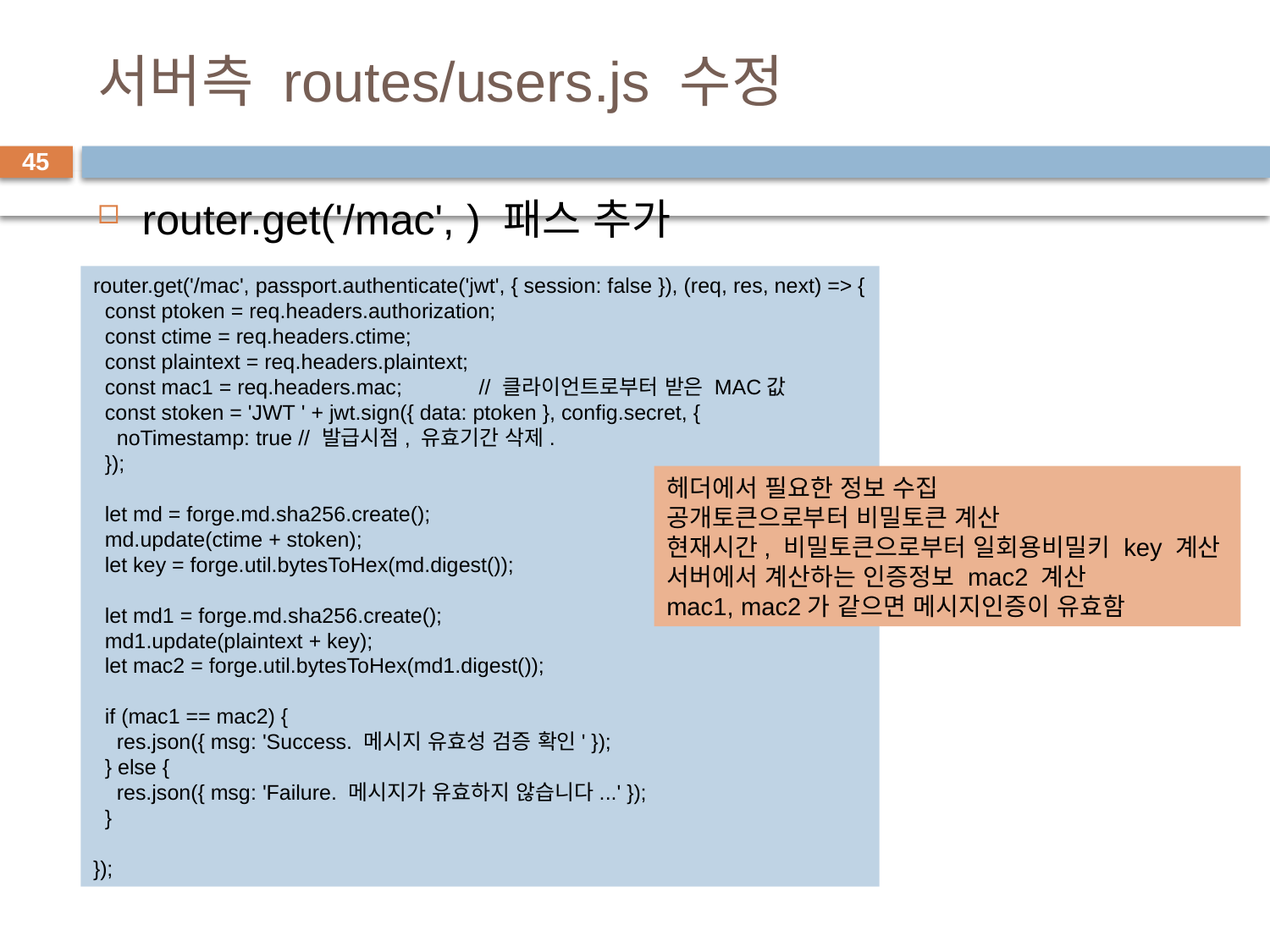

# 서버측 routes/users.js 수정
45
router.get('/mac', ) 패스 추가

router.get('/mac', passport.authenticate('jwt', { session: false }), (req, res, next) => {
  const ptoken = req.headers.authorization;
  const ctime = req.headers.ctime;
  const plaintext = req.headers.plaintext;
  const mac1 = req.headers.mac;             // 클라이언트로부터 받은 MAC값
  const stoken = 'JWT ' + jwt.sign({ data: ptoken }, config.secret, {
    noTimestamp: true // 발급시점, 유효기간 삭제.
  });
  let md = forge.md.sha256.create();
  md.update(ctime + stoken);
  let key = forge.util.bytesToHex(md.digest());
  let md1 = forge.md.sha256.create();
  md1.update(plaintext + key);
  let mac2 = forge.util.bytesToHex(md1.digest());
  if (mac1 == mac2) {
    res.json({ msg: 'Success. 메시지 유효성 검증 확인' });
  } else {
    res.json({ msg: 'Failure. 메시지가 유효하지 않습니다...' });
  }
});
헤더에서 필요한 정보 수집
공개토큰으로부터 비밀토큰 계산
현재시간, 비밀토큰으로부터 일회용비밀키 key 계산
서버에서 계산하는 인증정보 mac2 계산
mac1, mac2가 같으면 메시지인증이 유효함